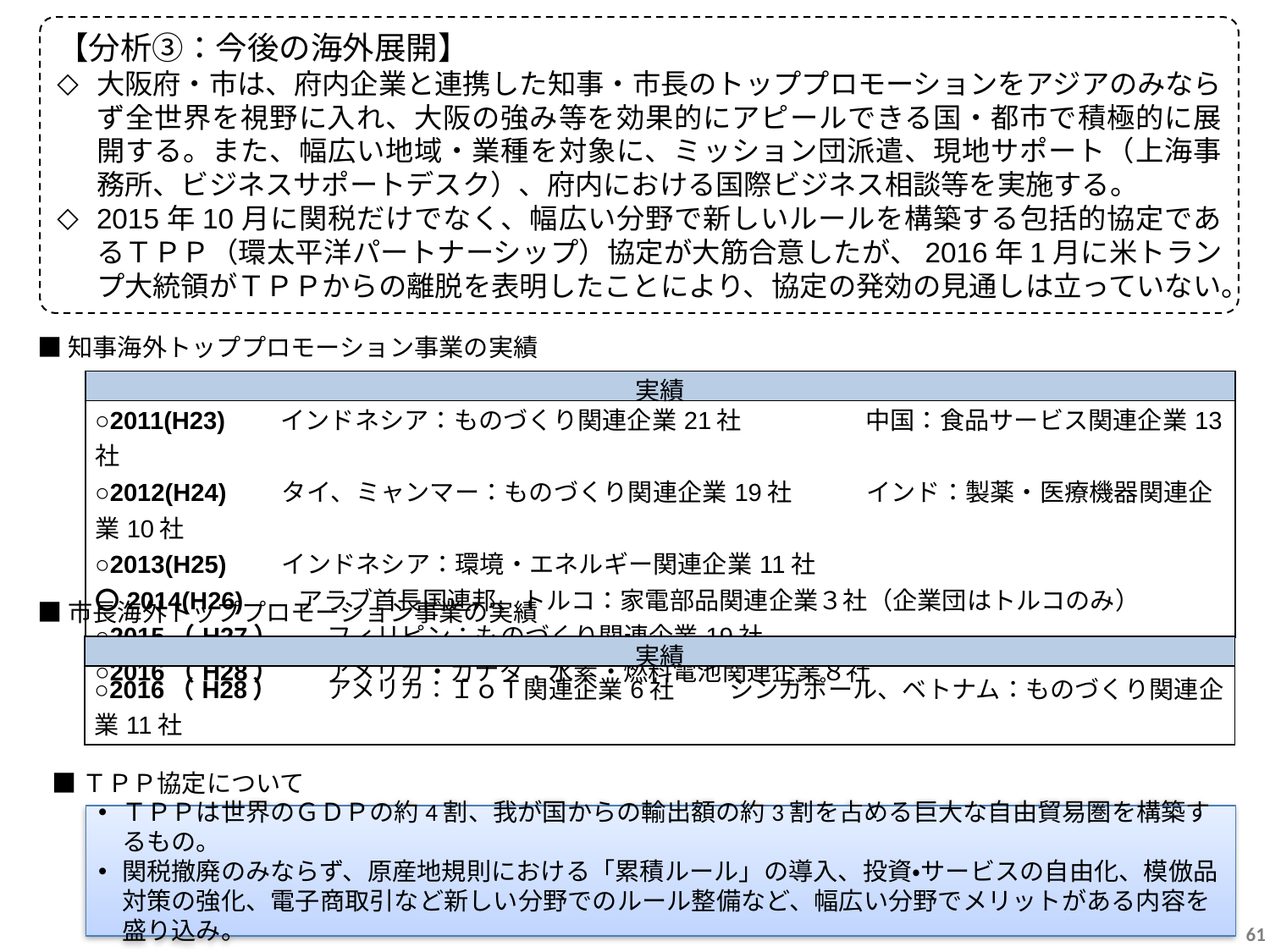

【分析③：今後の海外展開】
大阪府・市は、府内企業と連携した知事・市長のトッププロモーションをアジアのみならず全世界を視野に入れ、大阪の強み等を効果的にアピールできる国・都市で積極的に展開する。また、幅広い地域・業種を対象に、ミッション団派遣、現地サポート（上海事務所、ビジネスサポートデスク）、府内における国際ビジネス相談等を実施する。
2015年10月に関税だけでなく、幅広い分野で新しいルールを構築する包括的協定であるＴＰＰ（環太平洋パートナーシップ）協定が大筋合意したが、2016年1月に米トランプ大統領がＴＰＰからの離脱を表明したことにより、協定の発効の見通しは立っていない。
■知事海外トッププロモーション事業の実績
| 実績 |
| --- |
| ○2011(H23)　　インドネシア：ものづくり関連企業21社　　　　　中国：食品サービス関連企業13社　　　　 ○2012(H24)　　タイ、ミャンマー：ものづくり関連企業19社　　　インド：製薬・医療機器関連企業10社 ○2013(H25)　　インドネシア：環境・エネルギー関連企業11社 〇2014(H26)　　アラブ首長国連邦、トルコ：家電部品関連企業３社（企業団はトルコのみ） ○2015（H27）　　フィリピン：ものづくり関連企業19社 ○2016（H28）　　アメリカ・カナダ：水素・燃料電池関連企業８社 |
■市長海外トッププロモーション事業の実績
| 実績 |
| --- |
| ○2016（H28）　　アメリカ：ＩｏＴ関連企業6社 　　シンガポール、ベトナム：ものづくり関連企業11社 |
■ＴＰＰ協定について
ＴＰＰは世界のＧＤＰの約4割、我が国からの輸出額の約3割を占める巨大な自由貿易圏を構築するもの。
関税撤廃のみならず、原産地規則における「累積ルール」の導入、投資・サービスの自由化、模倣品対策の強化、電子商取引など新しい分野でのルール整備など、幅広い分野でメリットがある内容を盛り込み。
61